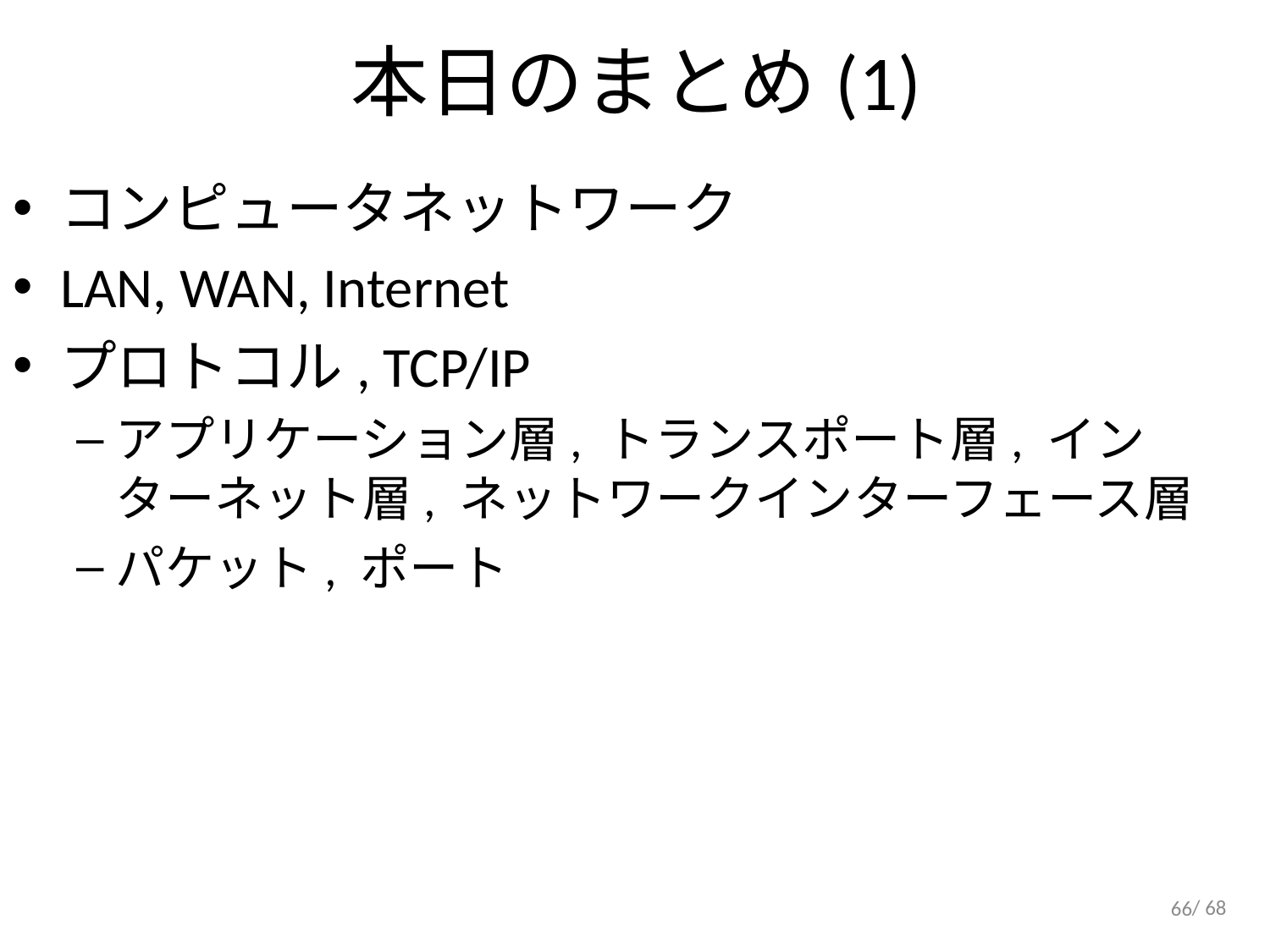

# 本日のまとめ(1)
コンピュータネットワーク
LAN, WAN, Internet
プロトコル, TCP/IP
アプリケーション層, トランスポート層, インターネット層, ネットワークインターフェース層
パケット, ポート

66